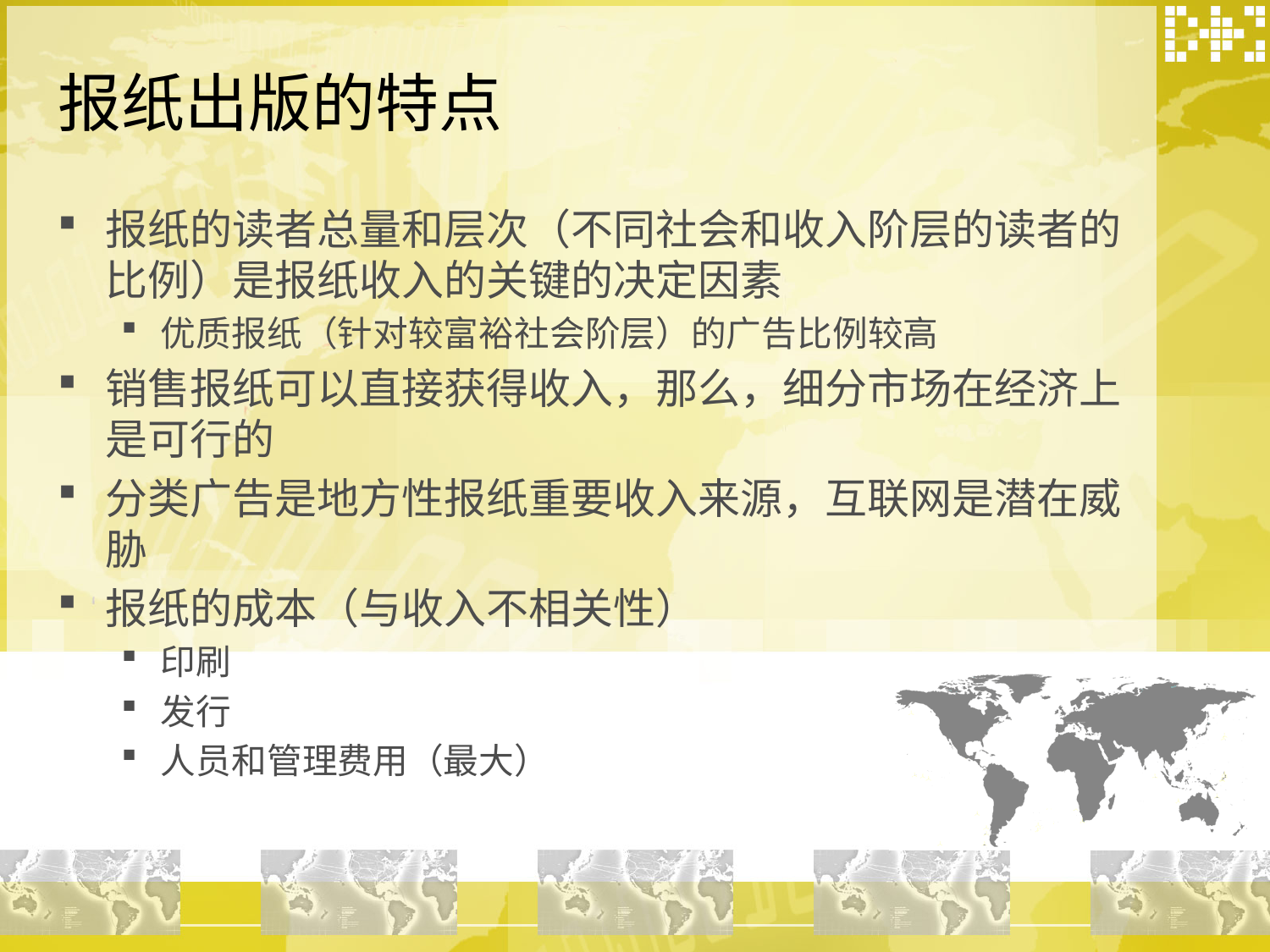

# 报纸出版的特点
报纸的读者总量和层次（不同社会和收入阶层的读者的比例）是报纸收入的关键的决定因素
优质报纸（针对较富裕社会阶层）的广告比例较高
销售报纸可以直接获得收入，那么，细分市场在经济上是可行的
分类广告是地方性报纸重要收入来源，互联网是潜在威胁
报纸的成本（与收入不相关性）
印刷
发行
人员和管理费用（最大）